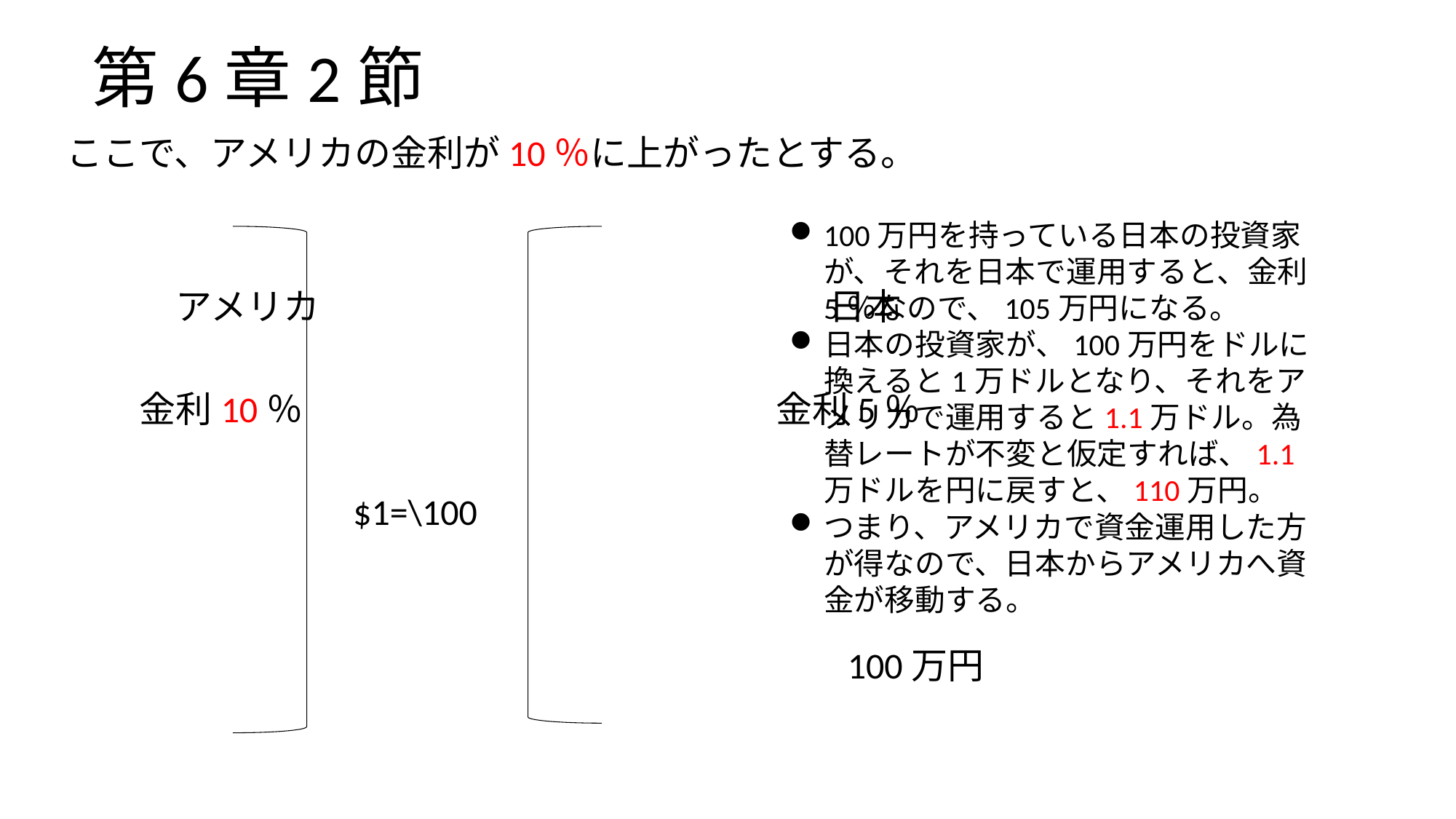

# 第6章2節
ここで、アメリカの金利が10％に上がったとする。

　　　アメリカ　　　　　　　　　　　　　　日本

　　金利10％　　　　　　　　　　　　　金利5％

                                   $1=\100

　　　　　　　　　　　　　　　　　　　　　 100万円

100万円を持っている日本の投資家が、それを日本で運用すると、金利5％なので、105万円になる。
日本の投資家が、100万円をドルに換えると1万ドルとなり、それをアメリカで運用すると1.1万ドル。為替レートが不変と仮定すれば、1.1万ドルを円に戻すと、110万円。
つまり、アメリカで資金運用した方が得なので、日本からアメリカへ資金が移動する。